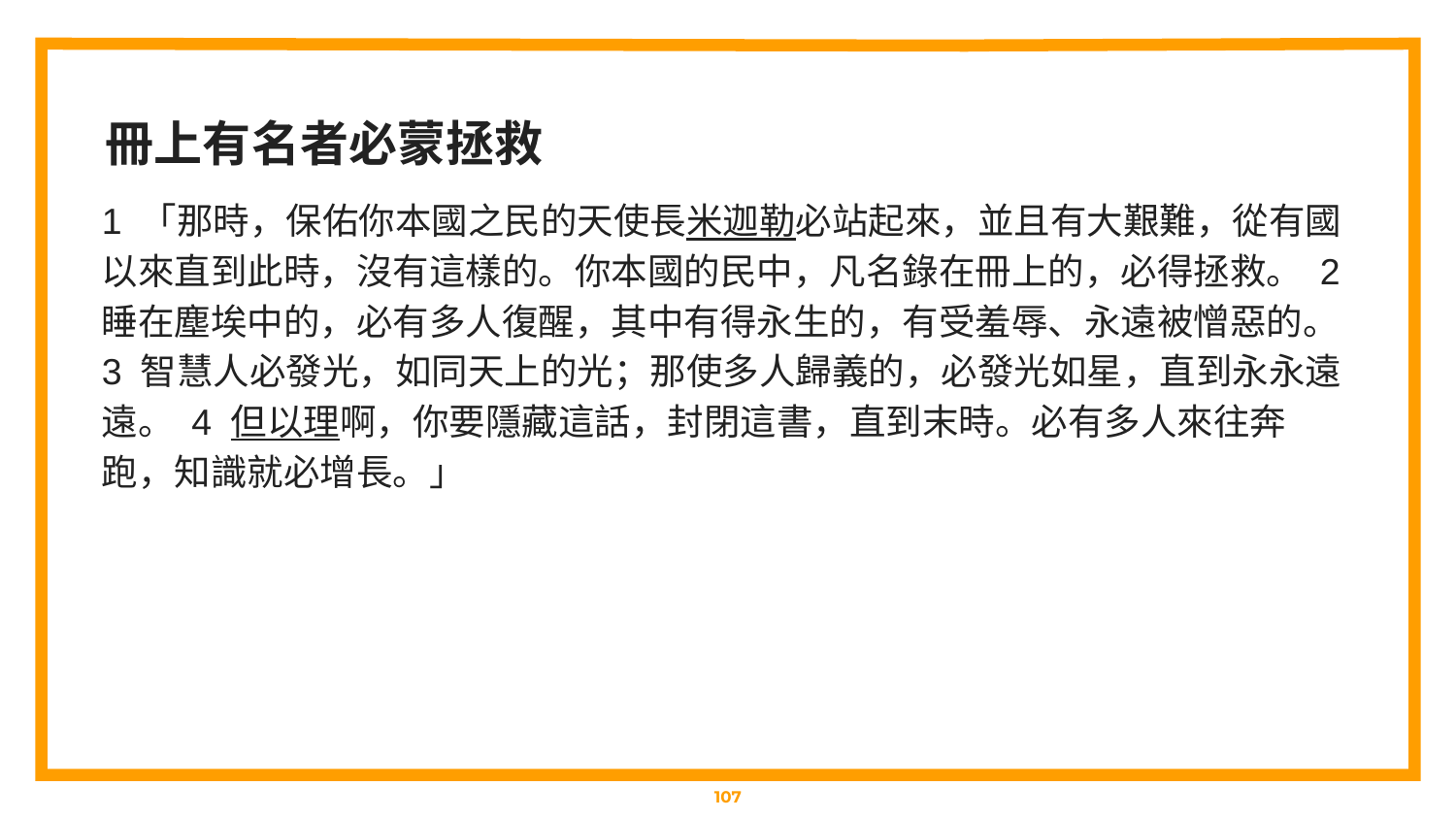

冊上有名者必蒙拯救
1 「那時，保佑你本國之民的天使長米迦勒必站起來，並且有大艱難，從有國以來直到此時，沒有這樣的。你本國的民中，凡名錄在冊上的，必得拯救。 2 睡在塵埃中的，必有多人復醒，其中有得永生的，有受羞辱、永遠被憎惡的。 3 智慧人必發光，如同天上的光；那使多人歸義的，必發光如星，直到永永遠遠。 4 但以理啊，你要隱藏這話，封閉這書，直到末時。必有多人來往奔跑，知識就必增長。」

107